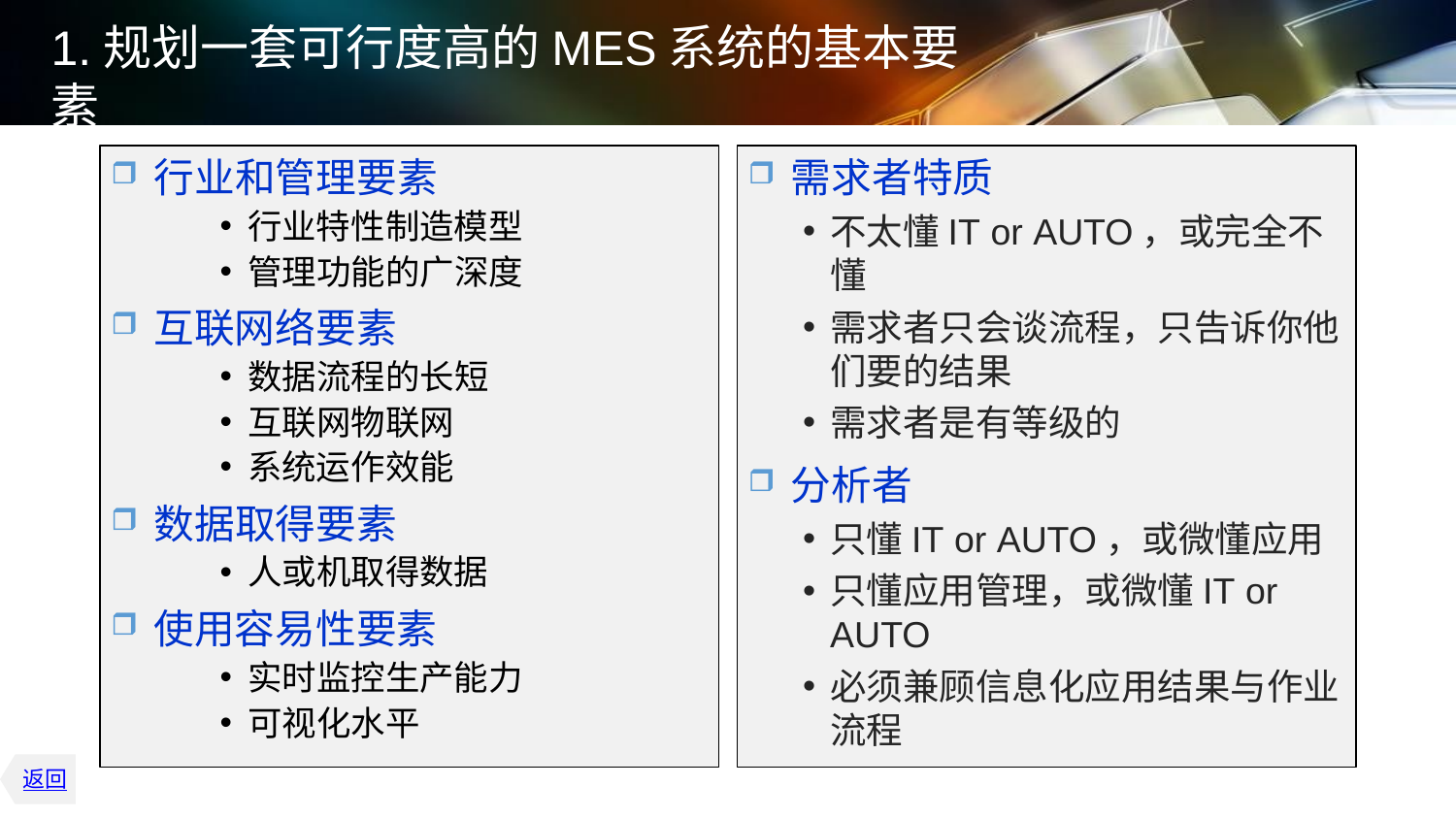

# 1.规划一套可行度高的MES系统的基本要素
需求者特质
不太懂IT or AUTO，或完全不懂
需求者只会谈流程，只告诉你他 们要的结果
需求者是有等级的
分析者
只懂IT or AUTO，或微懂应用
只懂应用管理，或微懂IT or
AUTO
必须兼顾信息化应用结果与作业 流程

行业和管理要素
行业特性制造模型
管理功能的广深度
互联网络要素
数据流程的长短
互联网物联网
系统运作效能
数据取得要素
人或机取得数据
使用容易性要素
实时监控生产能力
可视化水平

返回